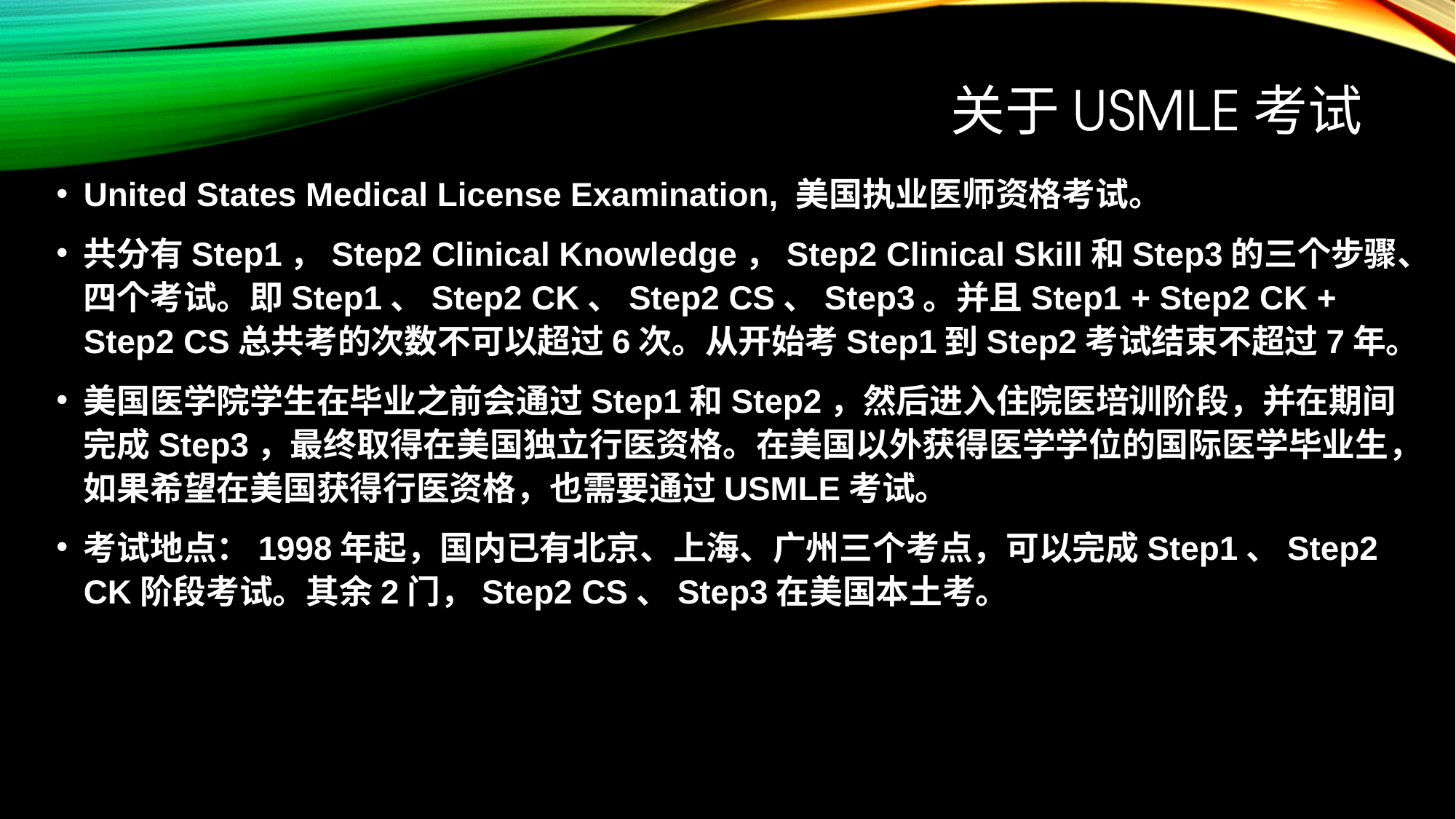

# 关于USMLE考试
United States Medical License Examination, 美国执业医师资格考试。
共分有Step1，Step2 Clinical Knowledge，Step2 Clinical Skill和Step3的三个步骤、四个考试。即Step1、Step2 CK、Step2 CS、Step3。并且Step1 + Step2 CK + Step2 CS总共考的次数不可以超过6次。从开始考Step1到Step2考试结束不超过7年。
美国医学院学生在毕业之前会通过Step1和Step2，然后进入住院医培训阶段，并在期间完成Step3，最终取得在美国独立行医资格。在美国以外获得医学学位的国际医学毕业生，如果希望在美国获得行医资格，也需要通过USMLE考试。
考试地点：1998年起，国内已有北京、上海、广州三个考点，可以完成Step1、Step2 CK阶段考试。其余2门，Step2 CS、Step3在美国本土考。